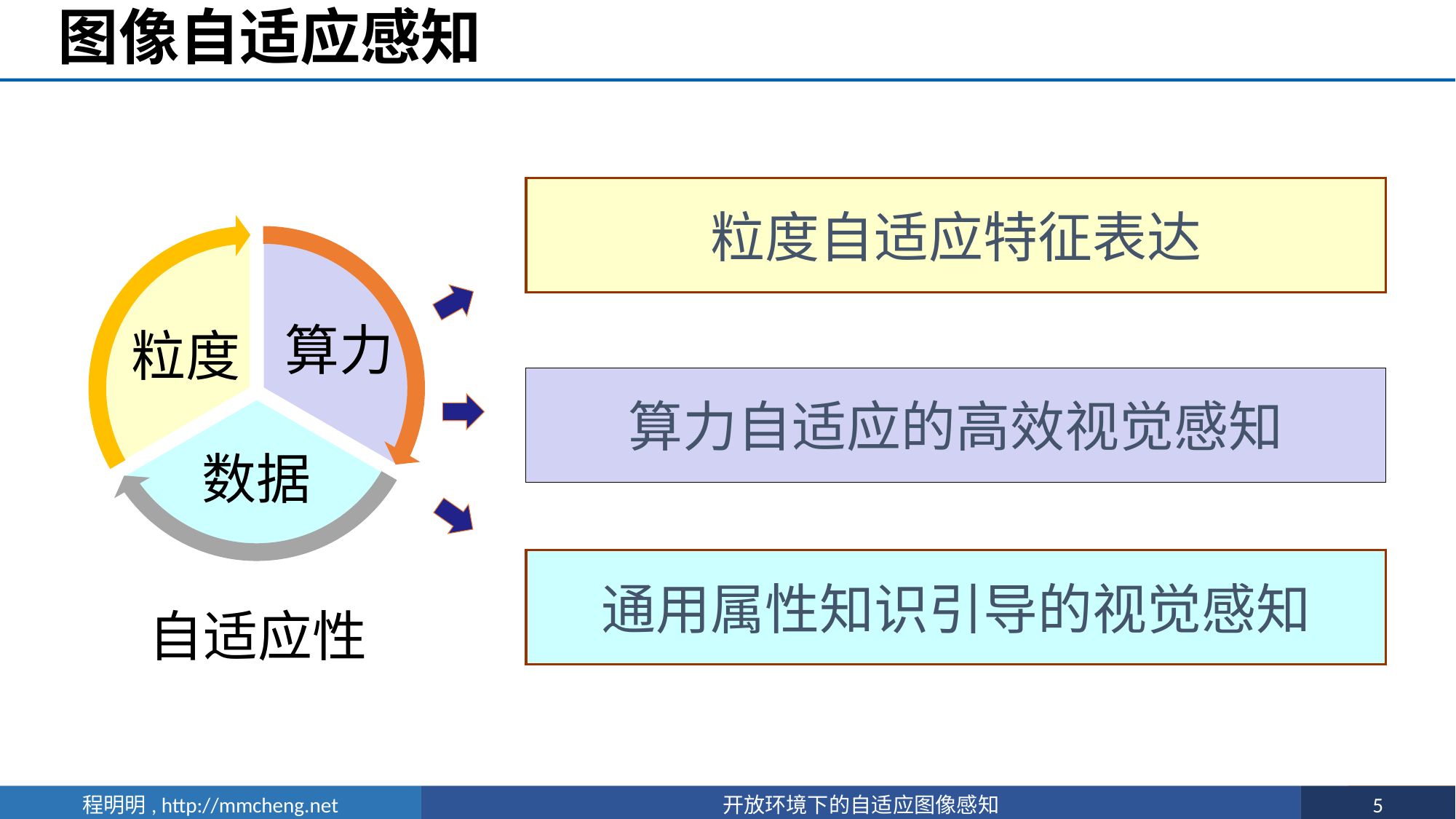

# 图像自适应感知

粒度自适应特征表达

算力
粒度
算力自适应的高效视觉感知

数据

通用属性知识引导的视觉感知
自适应性